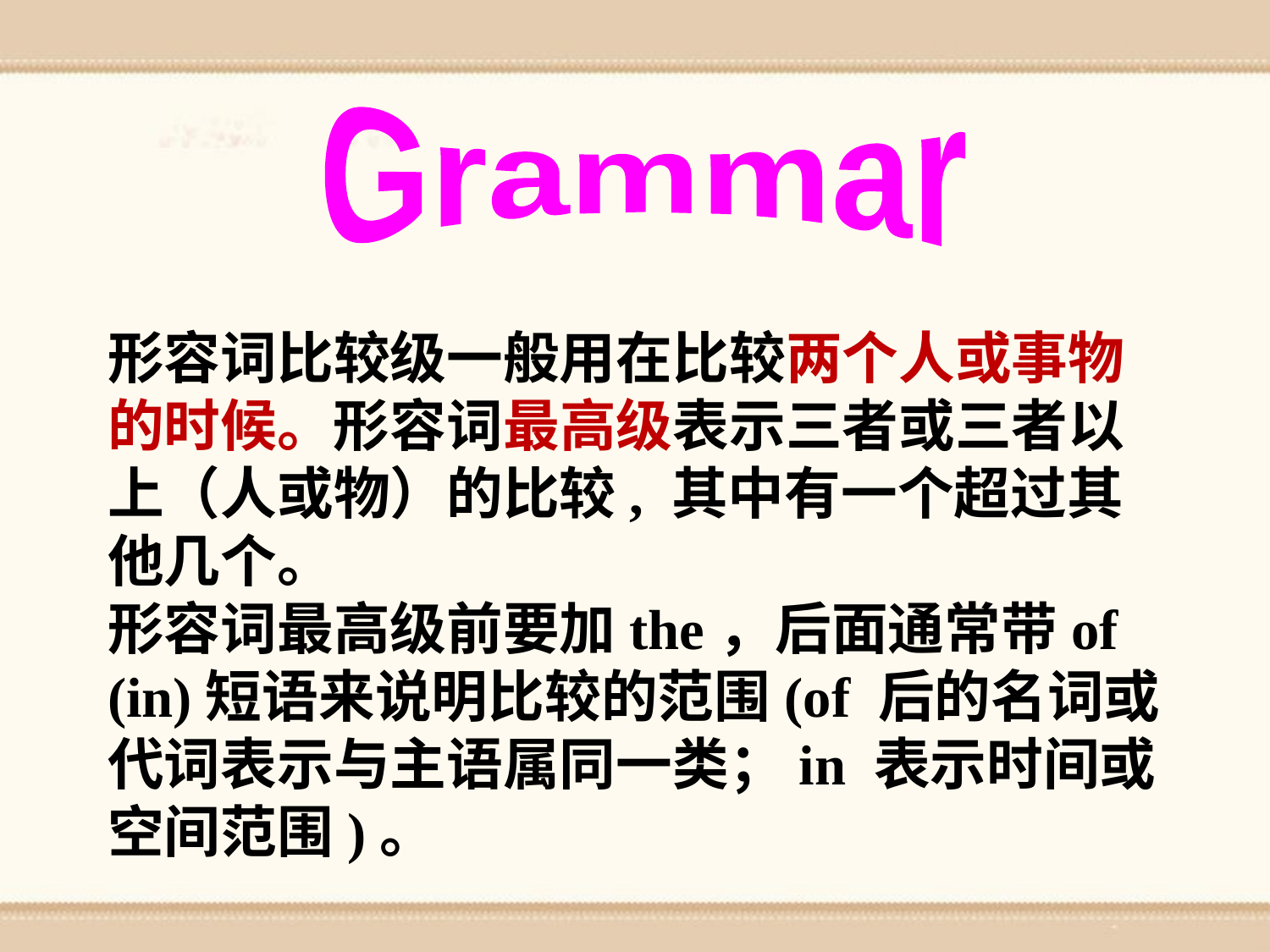

Grammar
形容词比较级一般用在比较两个人或事物的时候。形容词最高级表示三者或三者以上（人或物）的比较, 其中有一个超过其他几个。
形容词最高级前要加the，后面通常带of (in)短语来说明比较的范围(of 后的名词或代词表示与主语属同一类；in 表示时间或空间范围)。